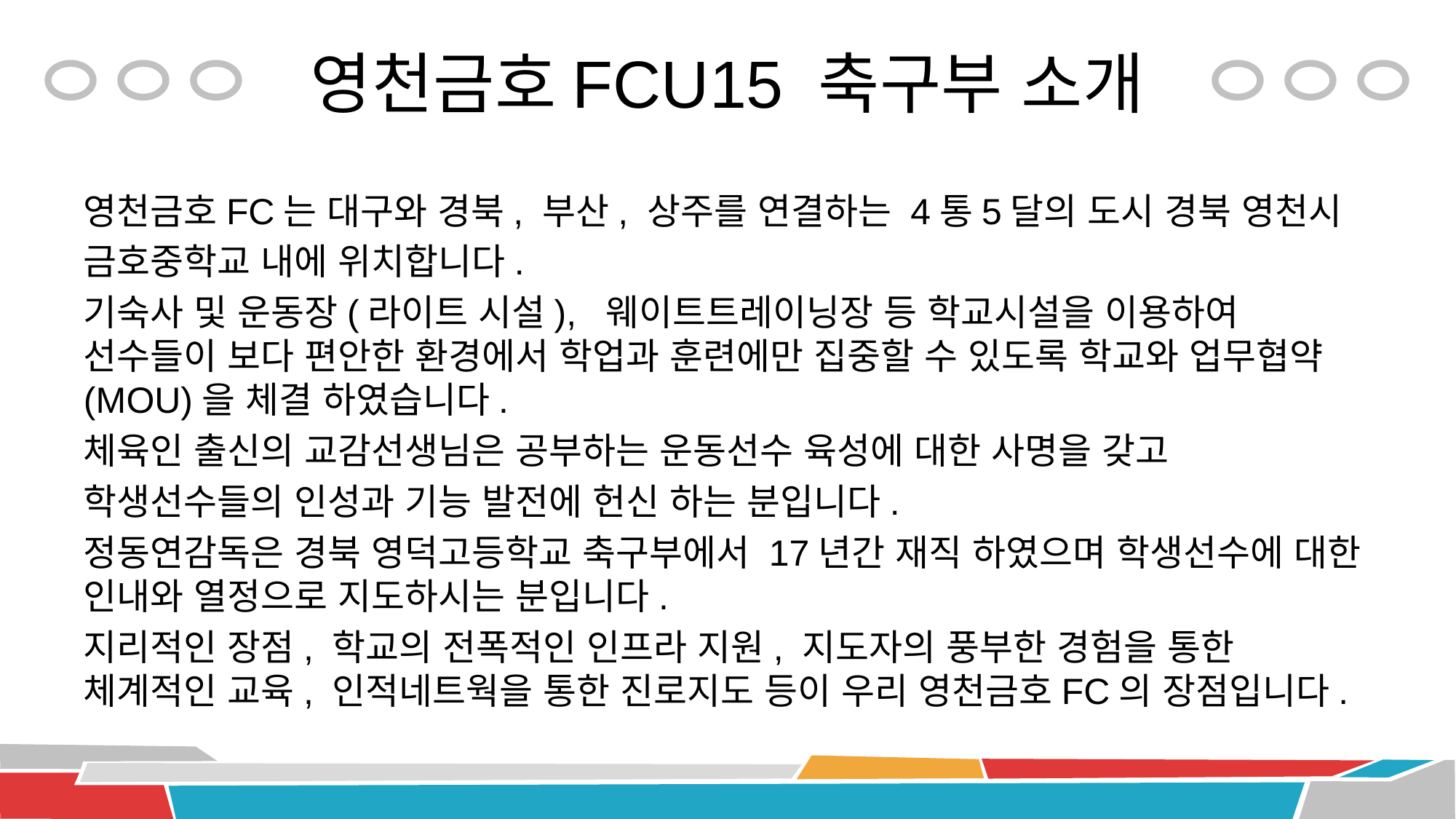

# 영천금호FCU15 축구부 소개
영천금호FC는 대구와 경북, 부산, 상주를 연결하는 4통5달의 도시 경북 영천시
금호중학교 내에 위치합니다.
기숙사 및 운동장(라이트 시설),  웨이트트레이닝장 등 학교시설을 이용하여 선수들이 보다 편안한 환경에서 학업과 훈련에만 집중할 수 있도록 학교와 업무협약(MOU)을 체결 하였습니다.
체육인 출신의 교감선생님은 공부하는 운동선수 육성에 대한 사명을 갖고
학생선수들의 인성과 기능 발전에 헌신 하는 분입니다.
정동연감독은 경북 영덕고등학교 축구부에서 17년간 재직 하였으며 학생선수에 대한 인내와 열정으로 지도하시는 분입니다.
지리적인 장점, 학교의 전폭적인 인프라 지원, 지도자의 풍부한 경험을 통한 체계적인 교육, 인적네트웍을 통한 진로지도 등이 우리 영천금호FC의 장점입니다.